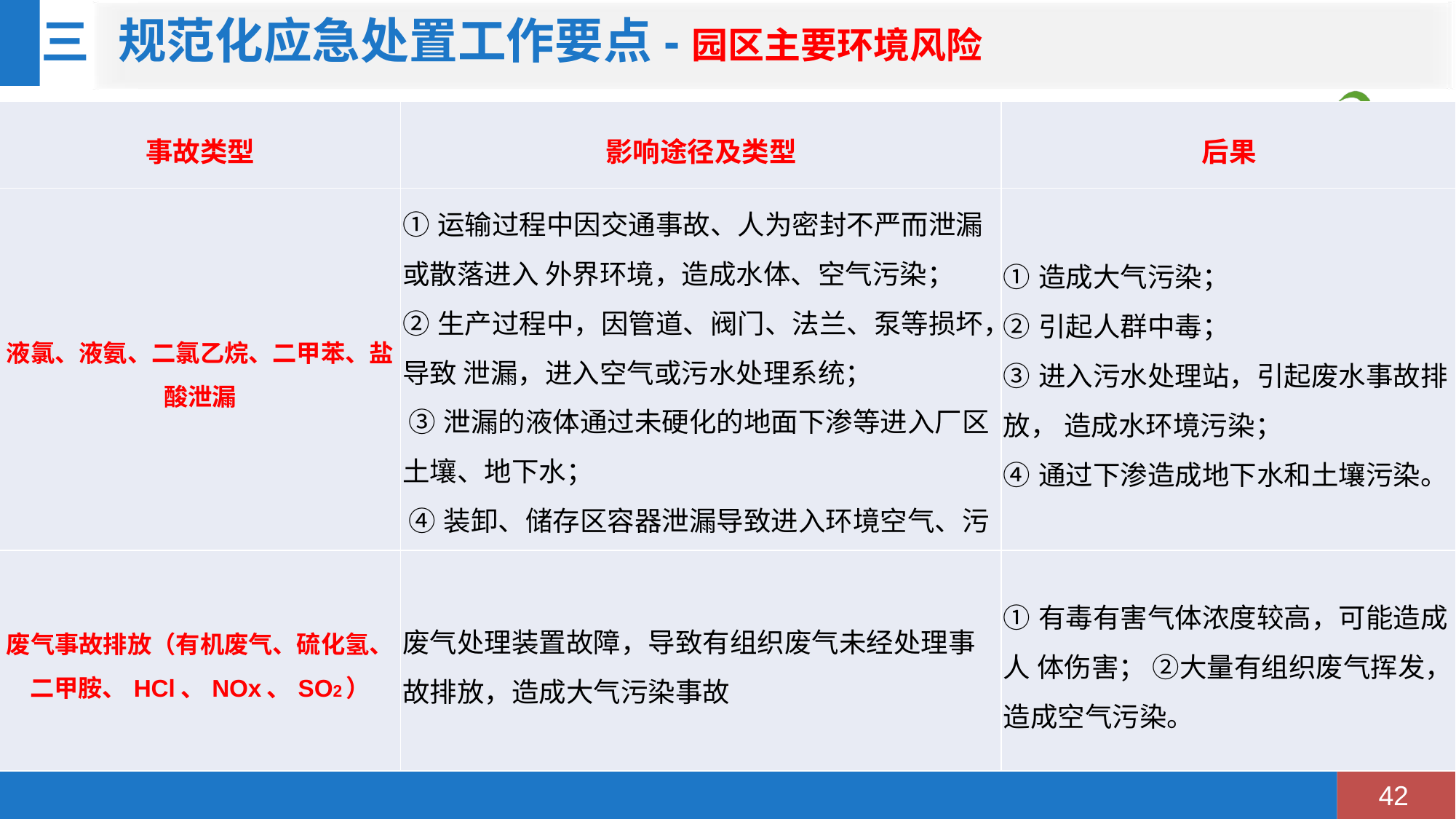

规范化应急处置工作要点-园区主要环境风险
三
| 事故类型 | 影响途径及类型 | 后果 |
| --- | --- | --- |
| 液氯、液氨、二氯乙烷、二甲苯、盐酸泄漏 | ①运输过程中因交通事故、人为密封不严而泄漏或散落进入 外界环境，造成水体、空气污染； ②生产过程中，因管道、阀门、法兰、泵等损坏，导致 泄漏，进入空气或污水处理系统； ③泄漏的液体通过未硬化的地面下渗等进入厂区土壤、地下水； ④装卸、储存区容器泄漏导致进入环境空气、污水 处理系统 | ①造成大气污染； ②引起人群中毒； ③进入污水处理站，引起废水事故排放， 造成水环境污染； ④通过下渗造成地下水和土壤污染。 |
| 废气事故排放（有机废气、硫化氢、二甲胺、HCl、NOx、SO2） | 废气处理装置故障，导致有组织废气未经处理事故排放，造成大气污染事故 | ①有毒有害气体浓度较高，可能造成人 体伤害； ②大量有组织废气挥发，造成空气污染。 |

42=